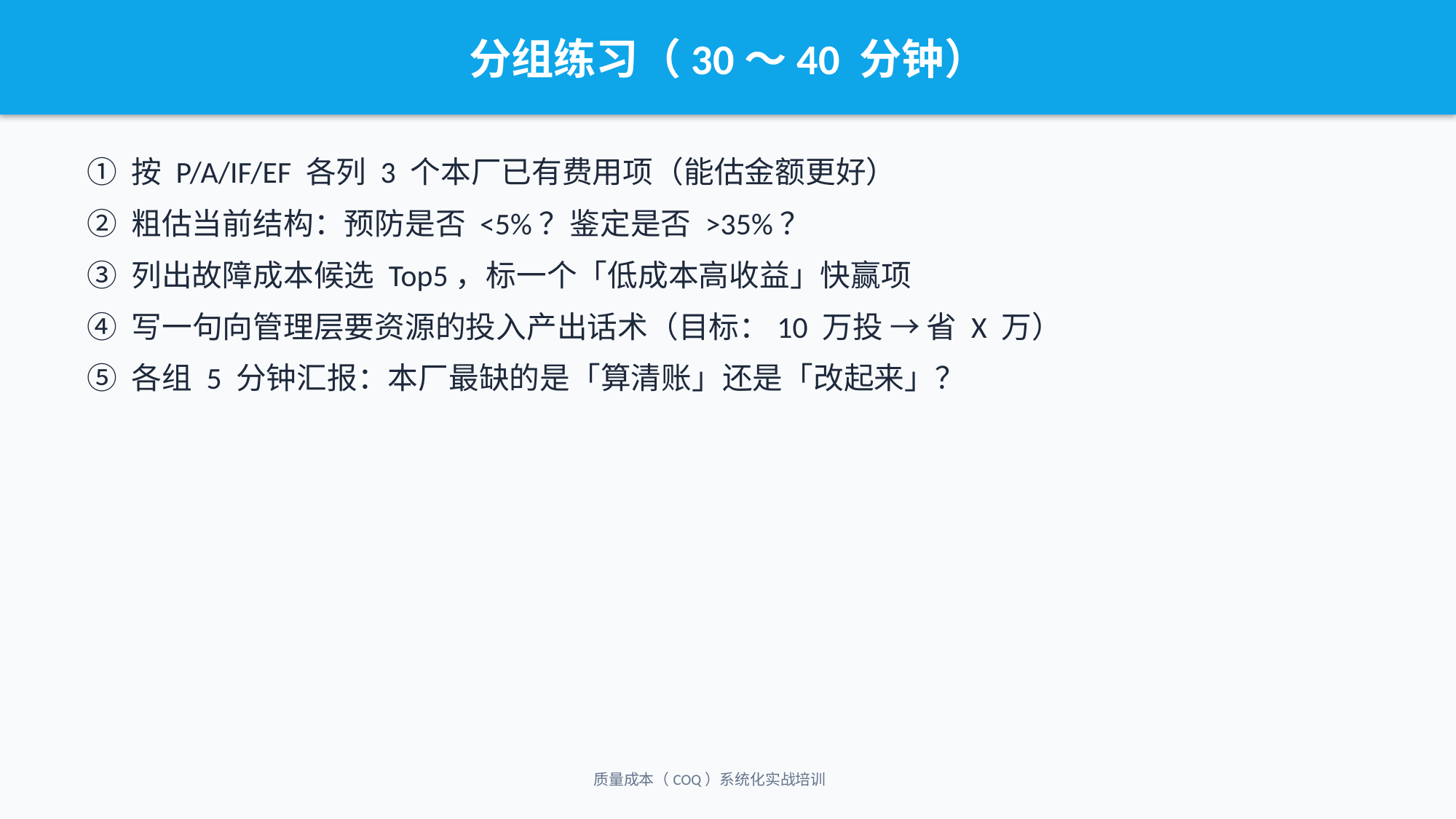

分组练习（30～40 分钟）
① 按 P/A/IF/EF 各列 3 个本厂已有费用项（能估金额更好）
② 粗估当前结构：预防是否 <5%？鉴定是否 >35%？
③ 列出故障成本候选 Top5，标一个「低成本高收益」快赢项
④ 写一句向管理层要资源的投入产出话术（目标：10 万投 → 省 X 万）
⑤ 各组 5 分钟汇报：本厂最缺的是「算清账」还是「改起来」？
质量成本（COQ）系统化实战培训